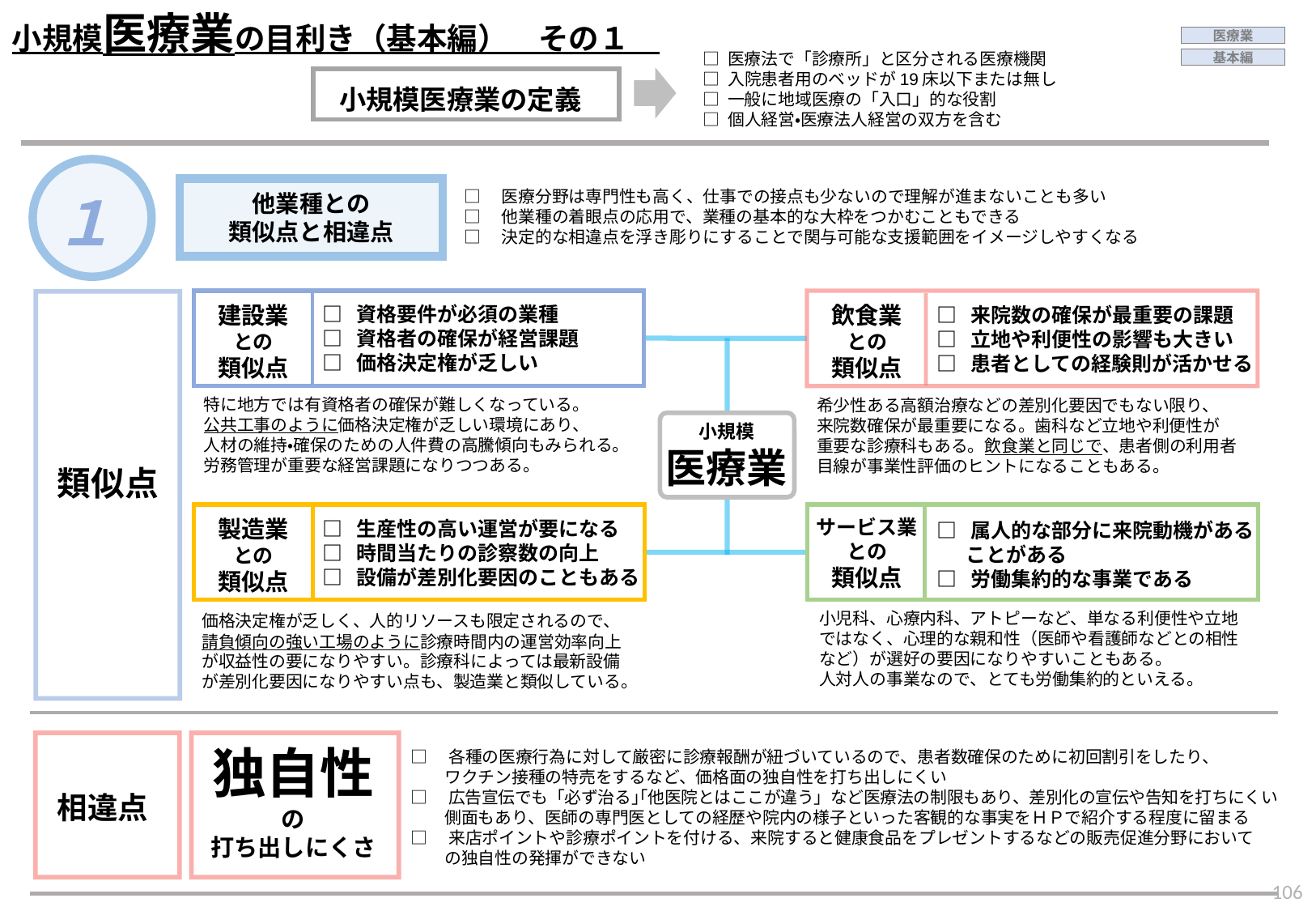

小規模医療業の目利き（基本編）　その１
医療業
□ 医療法で「診療所」と区分される医療機関
□ 入院患者用のベッドが19床以下または無し
□ 一般に地域医療の「入口」的な役割
□ 個人経営・医療法人経営の双方を含む
基本編

小規模医療業の定義

１
他業種との
類似点と相違点
□　医療分野は専門性も高く、仕事での接点も少ないので理解が進まないことも多い
□　他業種の着眼点の応用で、業種の基本的な大枠をつかむこともできる
□　決定的な相違点を浮き彫りにすることで関与可能な支援範囲をイメージしやすくなる

建設業
との
類似点
□  資格要件が必須の業種
□  資格者の確保が経営課題
□  価格決定権が乏しい
特に地方では有資格者の確保が難しくなっている。
公共工事のように価格決定権が乏しい環境にあり、　　人材の維持・確保のための人件費の高騰傾向もみられる。
労務管理が重要な経営課題になりつつある。

飲食業
との
類似点
□  来院数の確保が最重要の課題
□  立地や利便性の影響も大きい
□  患者としての経験則が活かせる
希少性ある高額治療などの差別化要因でもない限り、　来院数確保が最重要になる。歯科など立地や利便性が　重要な診療科もある。飲食業と同じで、患者側の利用者目線が事業性評価のヒントになることもある。

小規模
医療業
類似点

□  生産性の高い運営が要になる
□  時間当たりの診察数の向上
□  設備が差別化要因のこともある
製造業
との
類似点
価格決定権が乏しく、人的リソースも限定されるので、請負傾向の強い工場のように診療時間内の運営効率向上が収益性の要になりやすい。診療科によっては最新設備が差別化要因になりやすい点も、製造業と類似している。

サービス業
との
類似点
□  属人的な部分に来院動機がある
　  ことがある
□  労働集約的な事業である
小児科、心療内科、アトピーなど、単なる利便性や立地ではなく、心理的な親和性（医師や看護師などとの相性など）が選好の要因になりやすいこともある。
人対人の事業なので、とても労働集約的といえる。

独自性
の
打ち出しにくさ
□　各種の医療行為に対して厳密に診療報酬が紐づいているので、患者数確保のために初回割引をしたり、
　　ワクチン接種の特売をするなど、価格面の独自性を打ち出しにくい
□　広告宣伝でも「必ず治る｣｢他医院とはここが違う」など医療法の制限もあり、差別化の宣伝や告知を打ちにくい
　　側面もあり、医師の専門医としての経歴や院内の様子といった客観的な事実をＨＰで紹介する程度に留まる
□　来店ポイントや診療ポイントを付ける、来院すると健康食品をプレゼントするなどの販売促進分野において
　　の独自性の発揮ができない
相違点
106